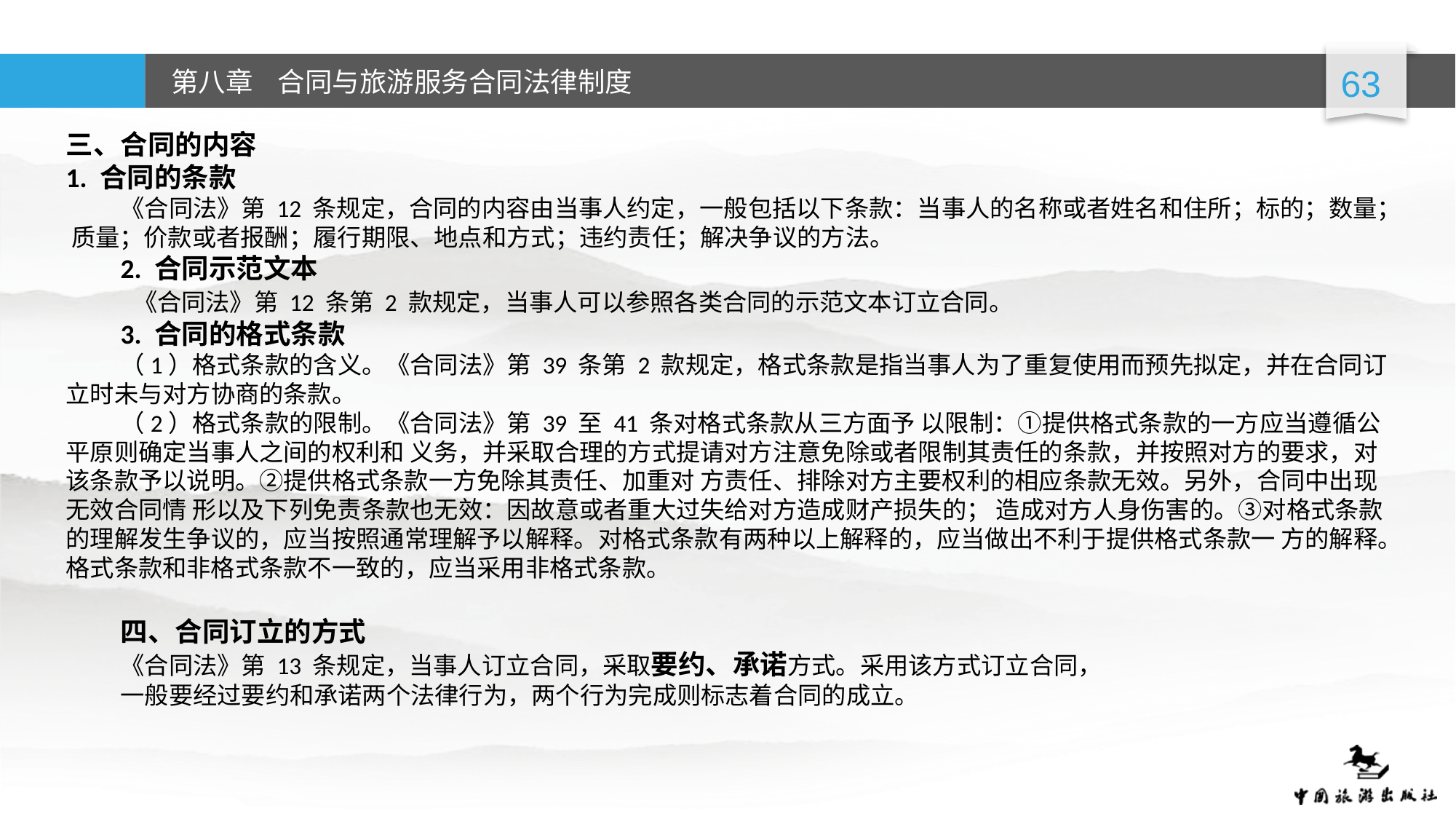

三、合同的内容
1. 合同的条款
《合同法》第 12 条规定，合同的内容由当事人约定，一般包括以下条款：当事人的名称或者姓名和住所；标的；数量； 质量；价款或者报酬；履行期限、地点和方式；违约责任；解决争议的方法。
2. 合同示范文本
 《合同法》第 12 条第 2 款规定，当事人可以参照各类合同的示范文本订立合同。
3. 合同的格式条款
（1）格式条款的含义。《合同法》第 39 条第 2 款规定，格式条款是指当事人为了重复使用而预先拟定，并在合同订立时未与对方协商的条款。
（2）格式条款的限制。《合同法》第 39 至 41 条对格式条款从三方面予 以限制：①提供格式条款的一方应当遵循公平原则确定当事人之间的权利和 义务，并采取合理的方式提请对方注意免除或者限制其责任的条款，并按照对方的要求，对该条款予以说明。②提供格式条款一方免除其责任、加重对 方责任、排除对方主要权利的相应条款无效。另外，合同中出现无效合同情 形以及下列免责条款也无效：因故意或者重大过失给对方造成财产损失的； 造成对方人身伤害的。③对格式条款的理解发生争议的，应当按照通常理解予以解释。对格式条款有两种以上解释的，应当做出不利于提供格式条款一 方的解释。格式条款和非格式条款不一致的，应当采用非格式条款。

四、合同订立的方式
《合同法》第 13 条规定，当事人订立合同，采取要约、承诺方式。采用该方式订立合同，
一般要经过要约和承诺两个法律行为，两个行为完成则标志着合同的成立。